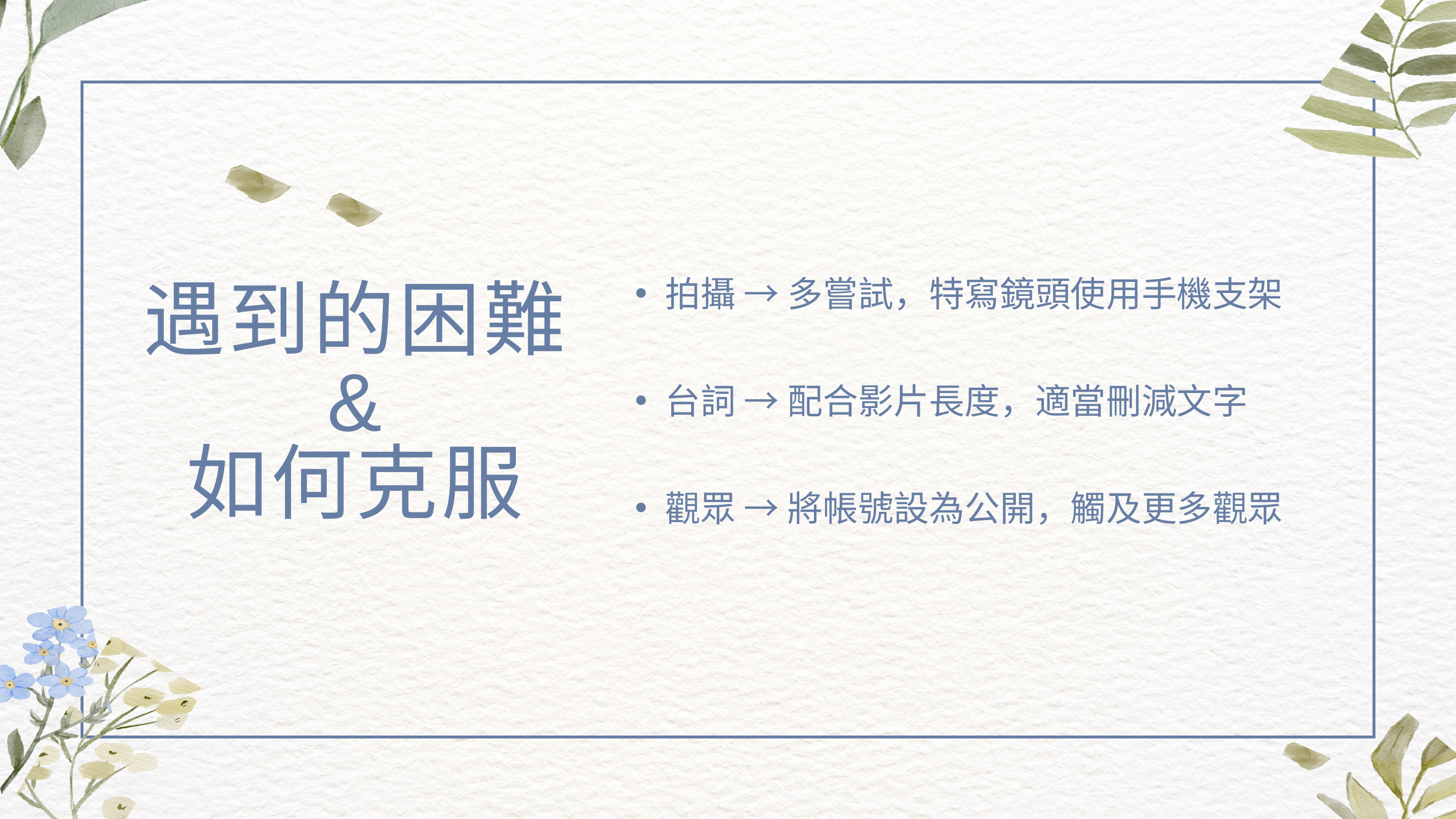

拍攝 → 多嘗試，特寫鏡頭使用手機支架
遇到的困難
&
如何克服
台詞 → 配合影片長度，適當刪減文字
觀眾 → 將帳號設為公開，觸及更多觀眾